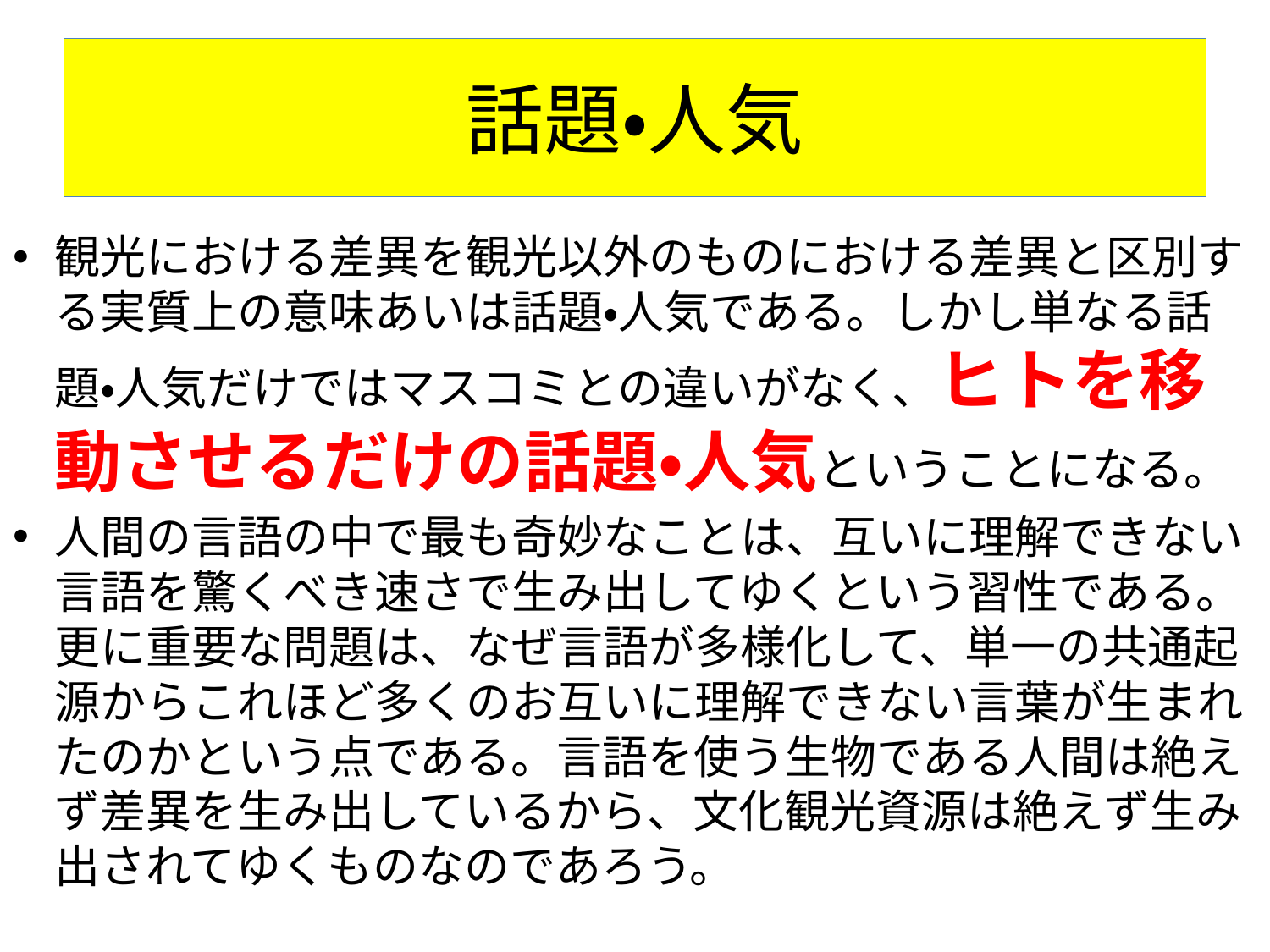

# 話題・人気
観光における差異を観光以外のものにおける差異と区別する実質上の意味あいは話題・人気である。しかし単なる話題・人気だけではマスコミとの違いがなく、ヒトを移動させるだけの話題・人気ということになる。
人間の言語の中で最も奇妙なことは、互いに理解できない言語を驚くべき速さで生み出してゆくという習性である。更に重要な問題は、なぜ言語が多様化して、単一の共通起源からこれほど多くのお互いに理解できない言葉が生まれたのかという点である。言語を使う生物である人間は絶えず差異を生み出しているから、文化観光資源は絶えず生み出されてゆくものなのであろう。